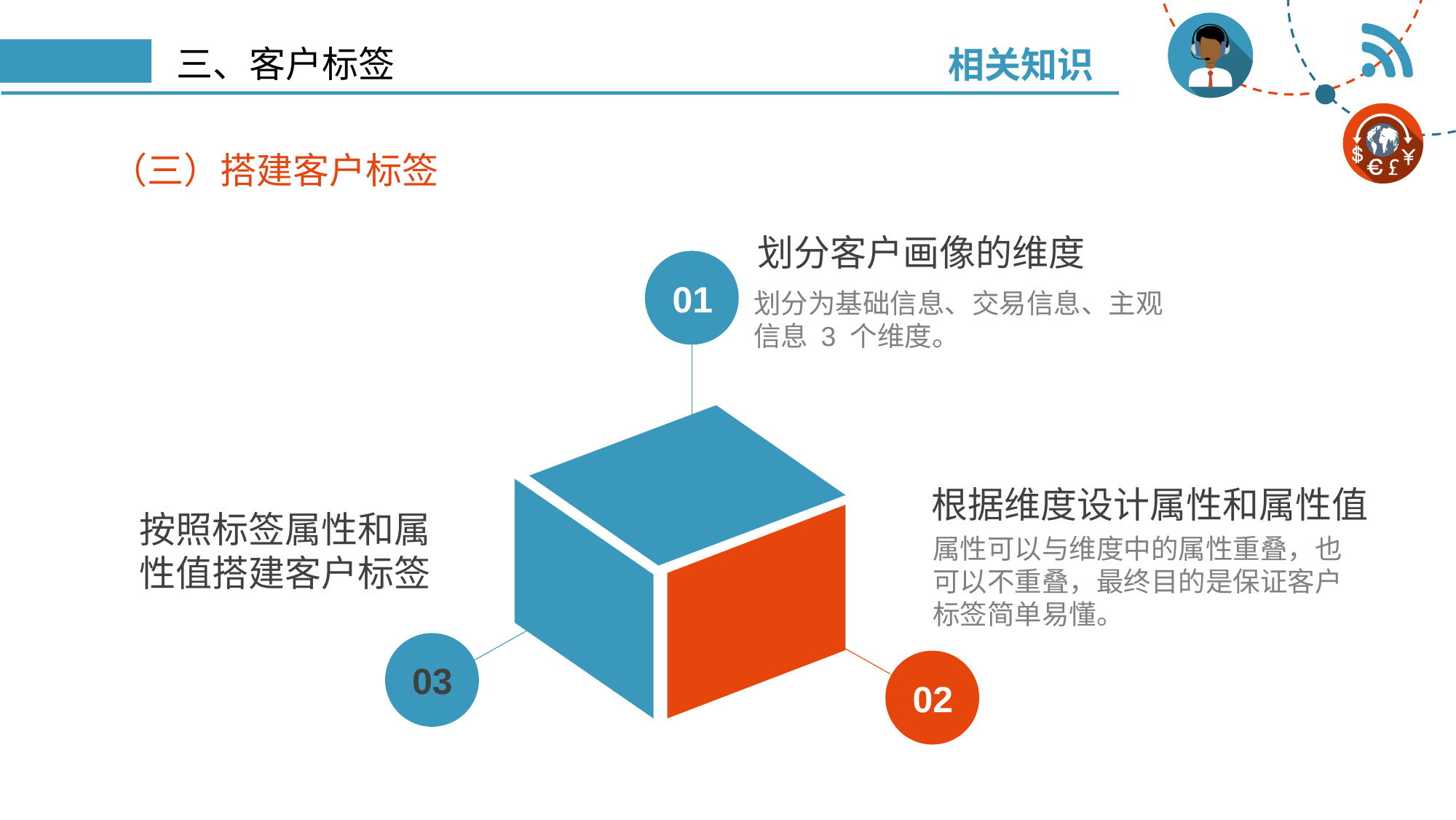

相关知识
# 三、客户标签
（三）搭建客户标签
划分客户画像的维度

01
划分为基础信息、交易信息、主观信息 3 个维度。

根据维度设计属性和属性值
按照标签属性和属性值搭建客户标签

属性可以与维度中的属性重叠，也可以不重叠，最终目的是保证客户标签简单易懂。

03
02